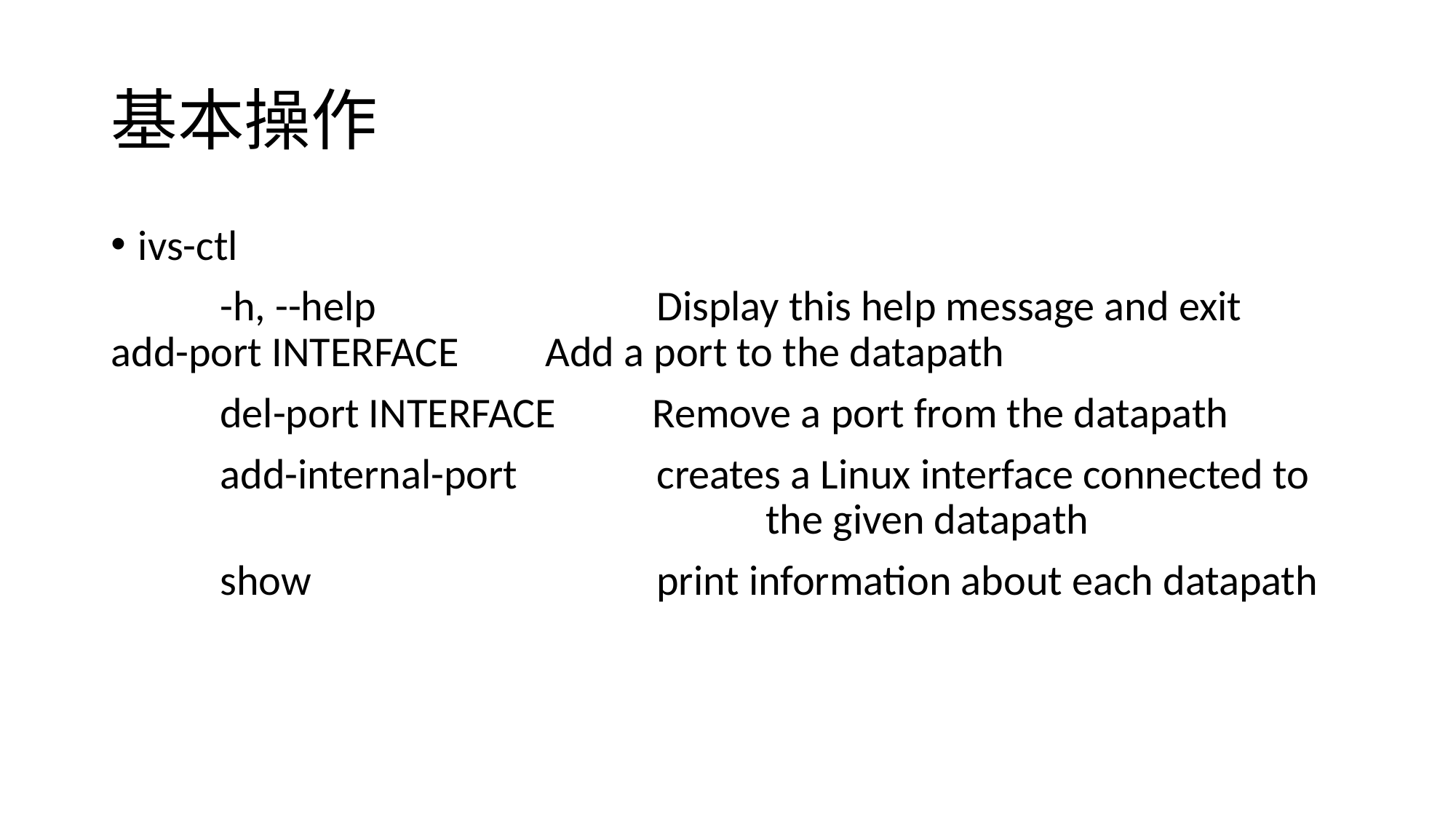

# 基本操作
ivs-ctl
	-h, --help                   	Display this help message and exit	add-port INTERFACE         Add a port to the datapath
	del-port INTERFACE          Remove a port from the datapath
	add-internal-port            	creates a Linux interface connected to 						the given datapath
	show                         	print information about each datapath